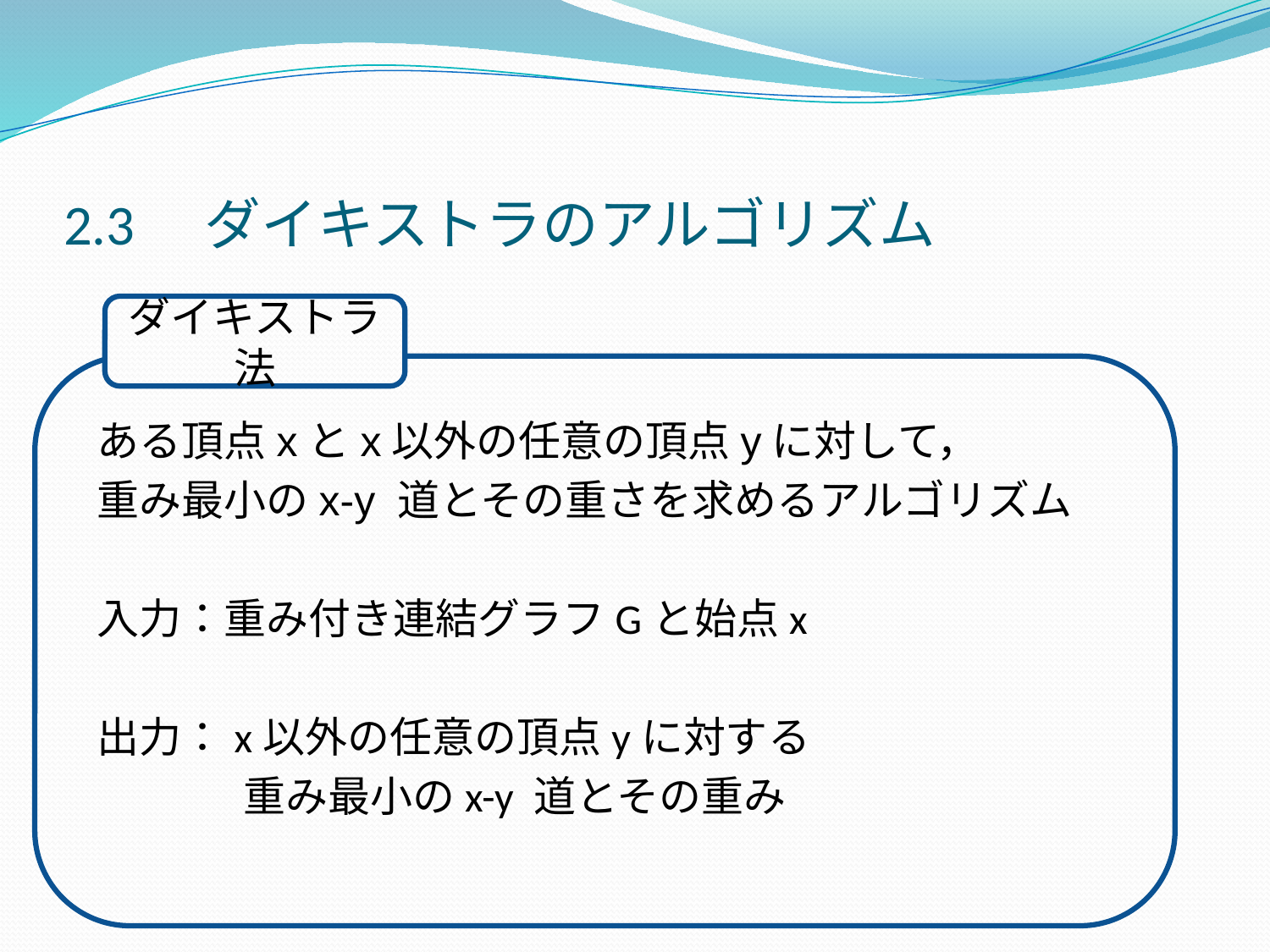

# 2.3　ダイキストラのアルゴリズム

ある頂点xとx以外の任意の頂点yに対して，
重み最小のx-y 道とその重さを求めるアルゴリズム

入力：重み付き連結グラフGと始点x

出力：x以外の任意の頂点yに対する
　　　  重み最小のx-y 道とその重み
ダイキストラ法